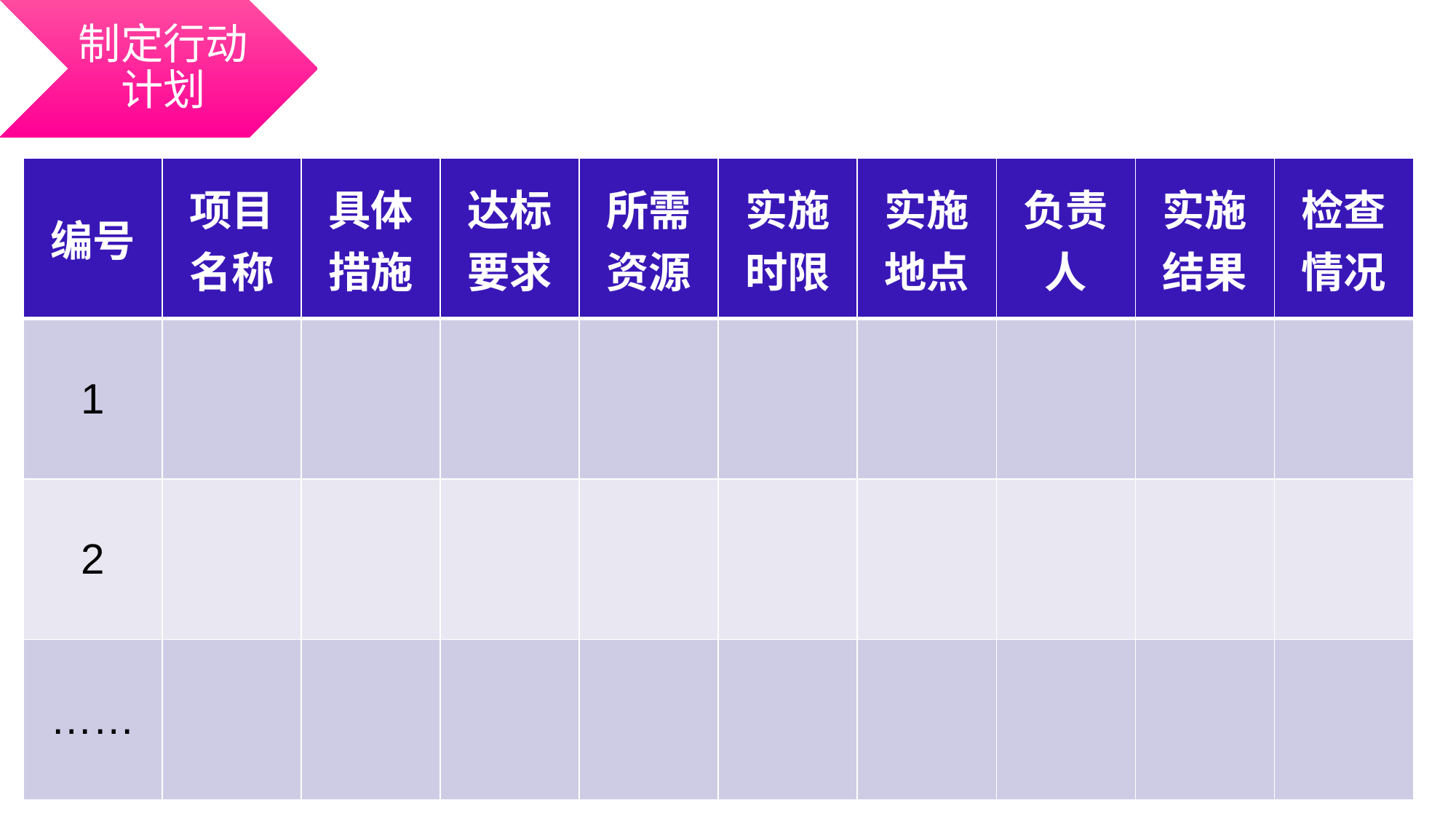

制定行动计划
| 编号 | 项目名称 | 具体措施 | 达标要求 | 所需资源 | 实施时限 | 实施地点 | 负责人 | 实施结果 | 检查情况 |
| --- | --- | --- | --- | --- | --- | --- | --- | --- | --- |
| 1 |  |  |  |  |  |  |  |  |  |
| 2 |  |  |  |  |  |  |  |  |  |
| …… |  |  |  |  |  |  |  |  |  |